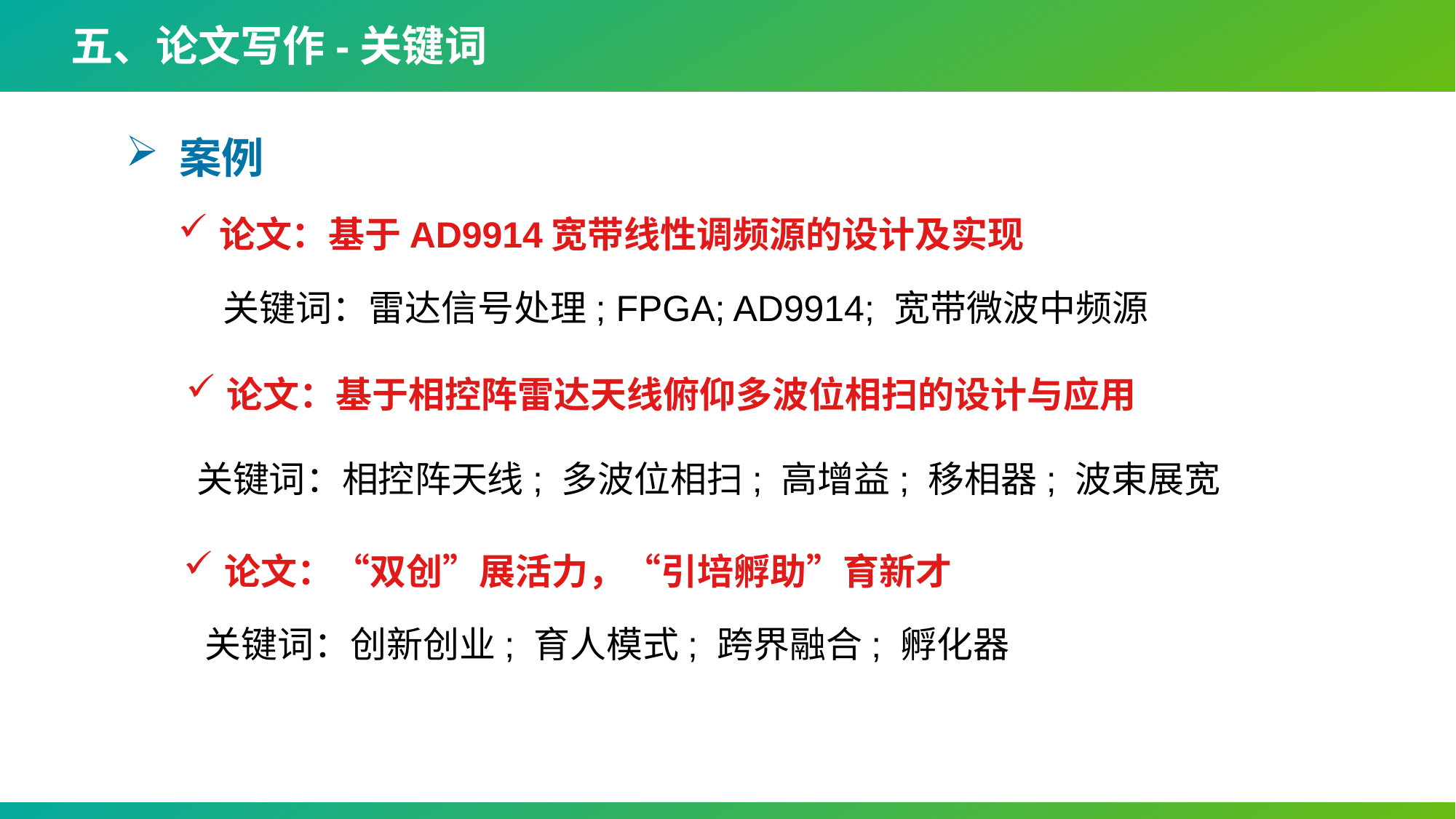

五、论文写作-关键词
 案例
论文：基于AD9914宽带线性调频源的设计及实现
关键词：雷达信号处理; FPGA; AD9914; 宽带微波中频源
论文：基于相控阵雷达天线俯仰多波位相扫的设计与应用
关键词：相控阵天线; 多波位相扫; 高增益; 移相器; 波束展宽
论文：“双创”展活力，“引培孵助”育新才
关键词：创新创业; 育人模式; 跨界融合; 孵化器